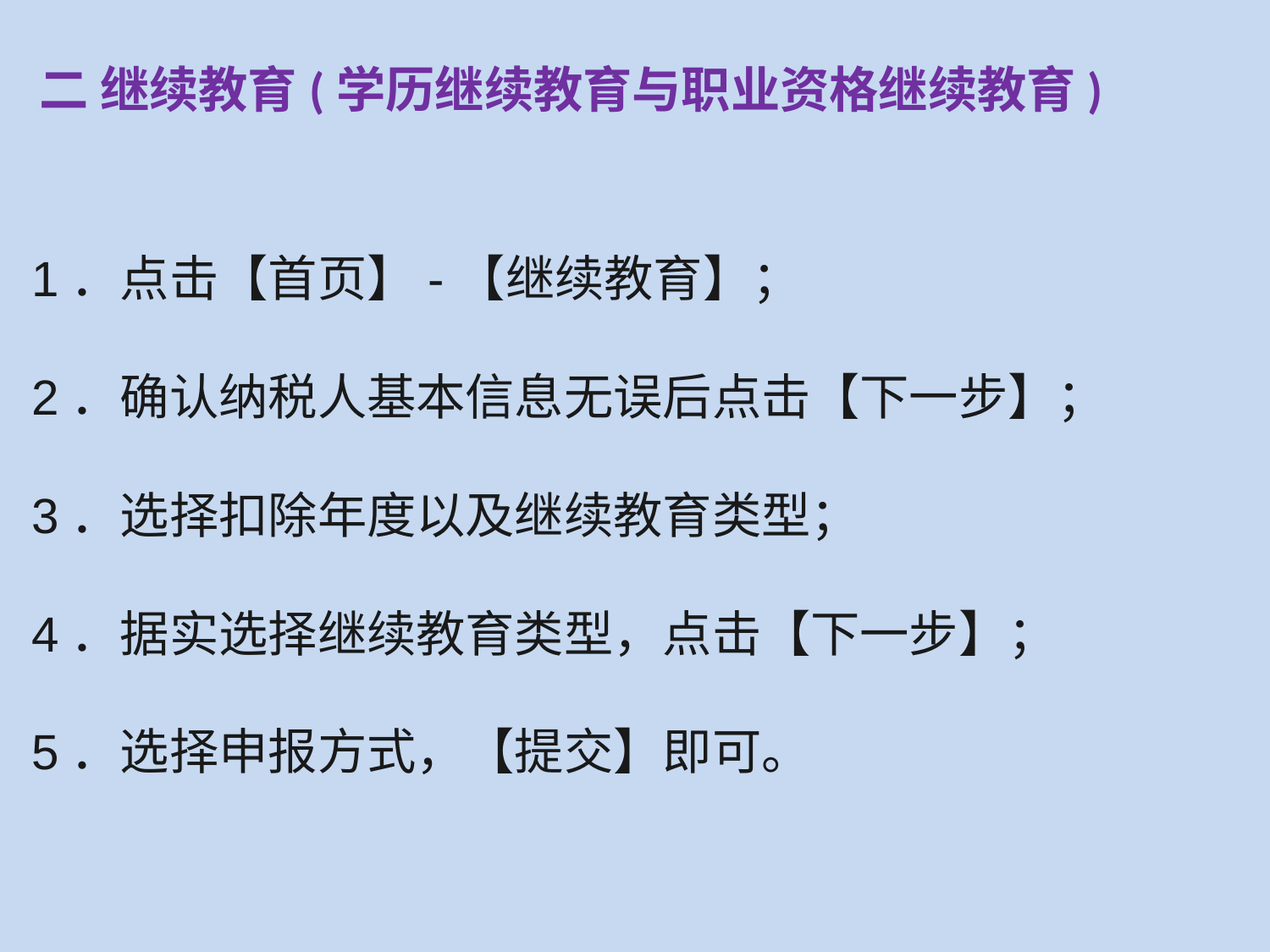

二 继续教育(学历继续教育与职业资格继续教育)
1．点击【首页】-【继续教育】；

2．确认纳税人基本信息无误后点击【下一步】；

3．选择扣除年度以及继续教育类型；

4．据实选择继续教育类型，点击【下一步】；

5．选择申报方式，【提交】即可。